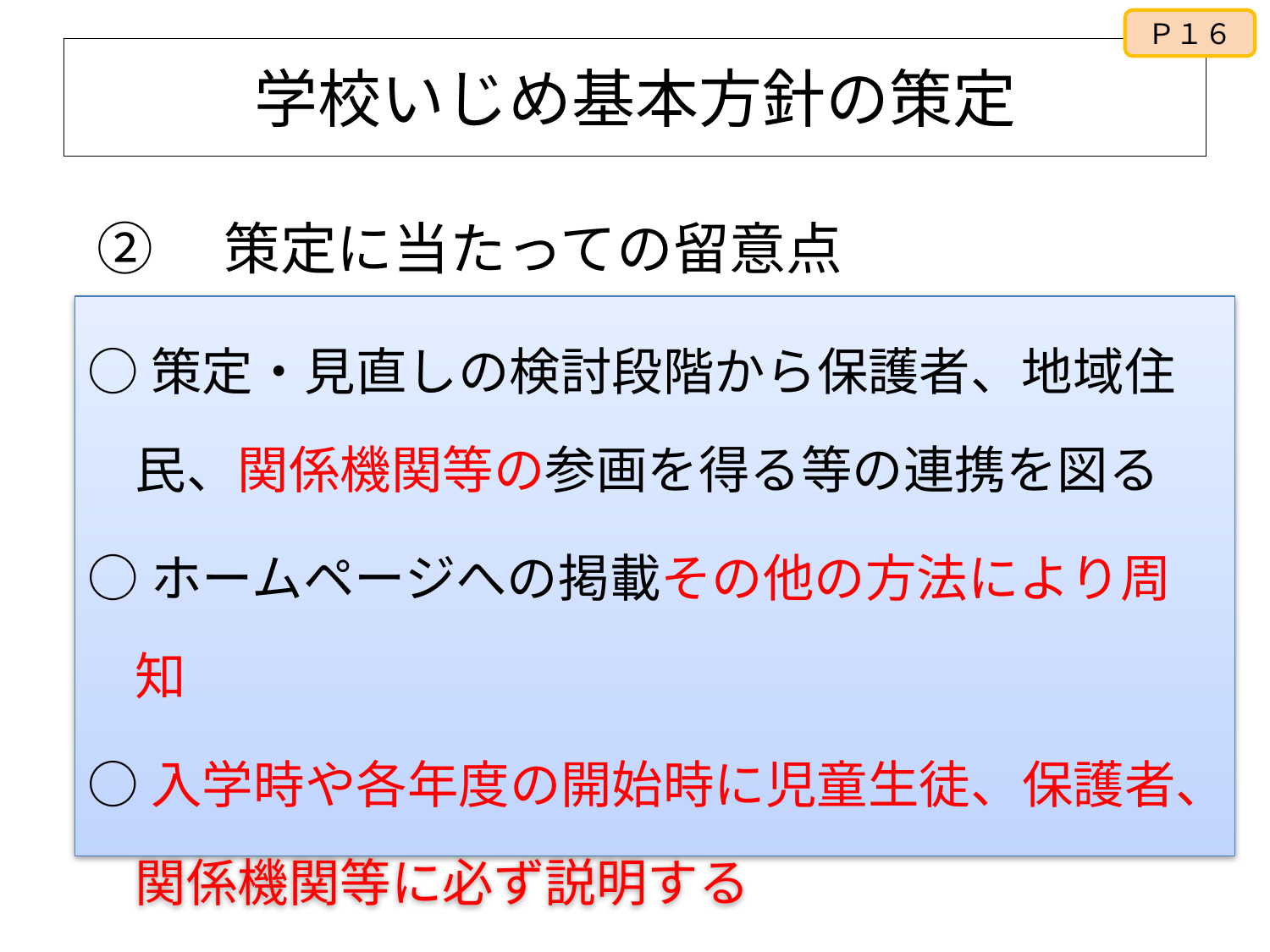

Ｐ１６
# 学校いじめ基本方針の策定
②　策定に当たっての留意点
○策定・見直しの検討段階から保護者、地域住民、関係機関等の参画を得る等の連携を図る
○ホームページへの掲載その他の方法により周知
○入学時や各年度の開始時に児童生徒、保護者、関係機関等に必ず説明する